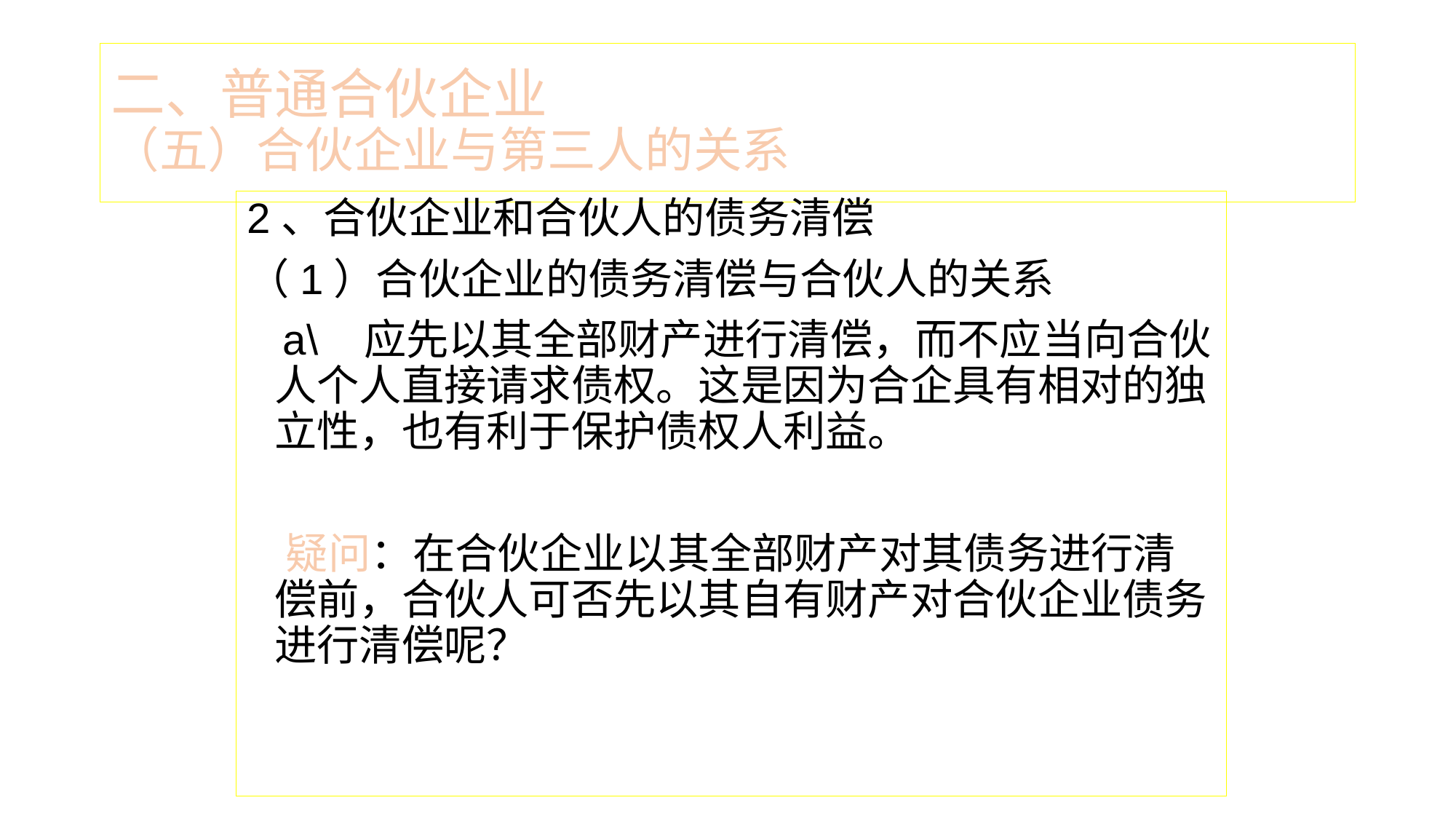

# 二、普通合伙企业 （五）合伙企业与第三人的关系
2、合伙企业和合伙人的债务清偿
（1）合伙企业的债务清偿与合伙人的关系
   a\   应先以其全部财产进行清偿，而不应当向合伙人个人直接请求债权。这是因为合企具有相对的独立性，也有利于保护债权人利益。

   疑问：在合伙企业以其全部财产对其债务进行清偿前，合伙人可否先以其自有财产对合伙企业债务进行清偿呢？